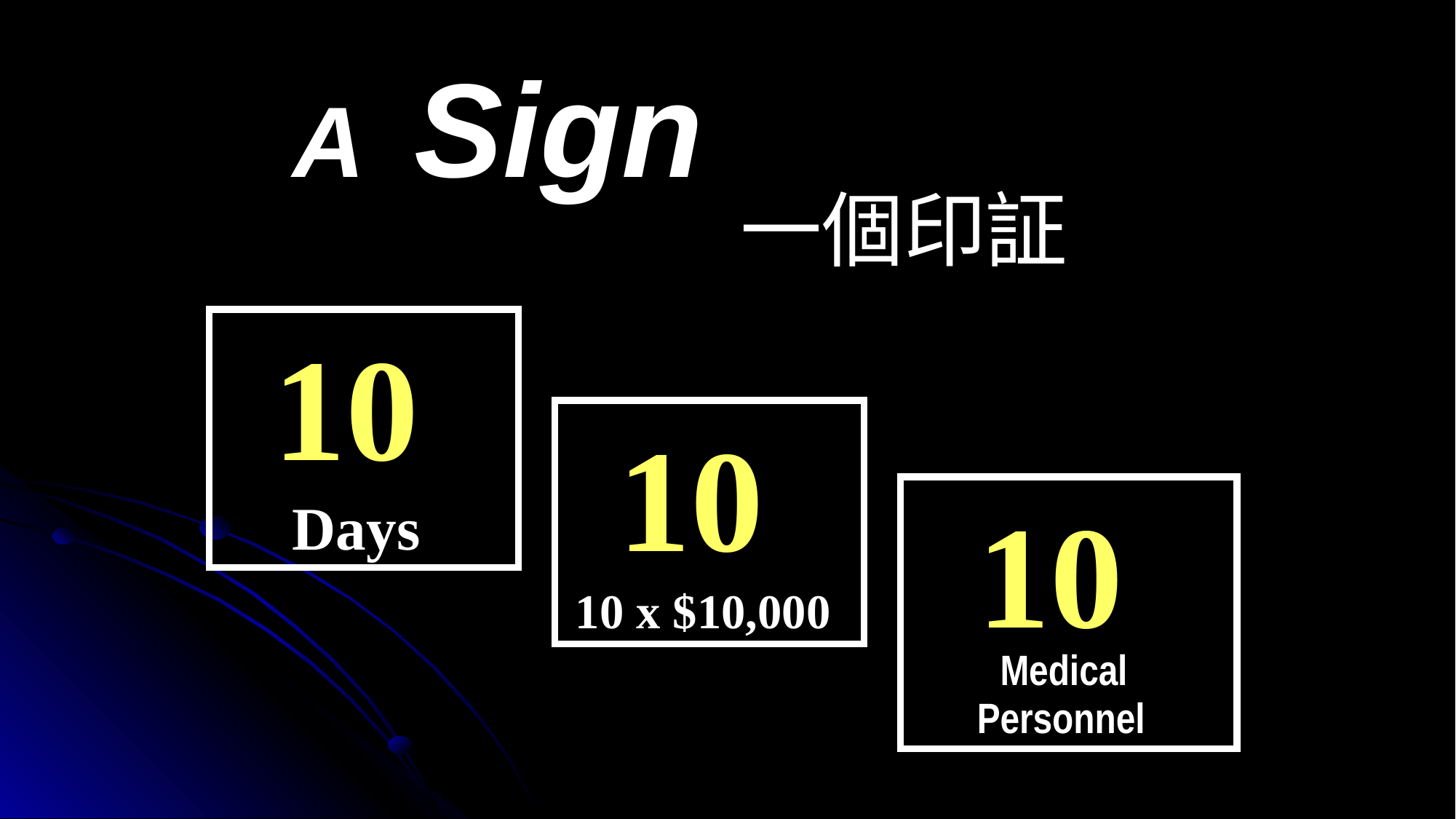

A  Sign
一個印証
10
Days
10
10 x $10,000
10
Medical
Personnel